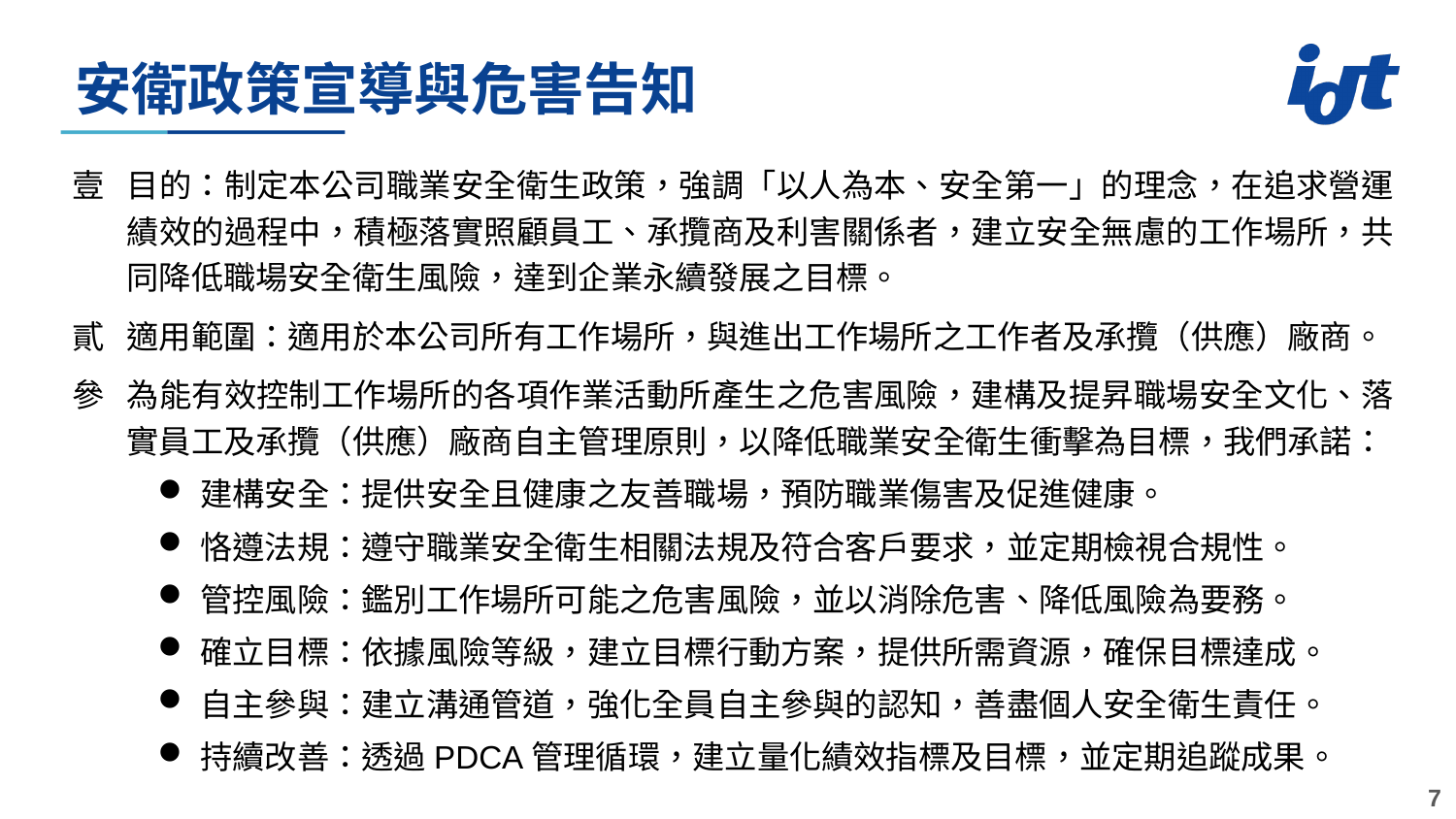

# 安衛政策宣導與危害告知
目的：制定本公司職業安全衛生政策，強調「以人為本、安全第一」的理念，在追求營運績效的過程中，積極落實照顧員工、承攬商及利害關係者，建立安全無慮的工作場所，共同降低職場安全衛生風險，達到企業永續發展之目標。
適用範圍：適用於本公司所有工作場所，與進出工作場所之工作者及承攬（供應）廠商。
為能有效控制工作場所的各項作業活動所產生之危害風險，建構及提昇職場安全文化、落實員工及承攬（供應）廠商自主管理原則，以降低職業安全衛生衝擊為目標，我們承諾：
建構安全：提供安全且健康之友善職場，預防職業傷害及促進健康。
恪遵法規：遵守職業安全衛生相關法規及符合客戶要求，並定期檢視合規性。
管控風險：鑑別工作場所可能之危害風險，並以消除危害、降低風險為要務。
確立目標：依據風險等級，建立目標行動方案，提供所需資源，確保目標達成。
自主參與：建立溝通管道，強化全員自主參與的認知，善盡個人安全衛生責任。
持續改善：透過PDCA管理循環，建立量化績效指標及目標，並定期追蹤成果。
7